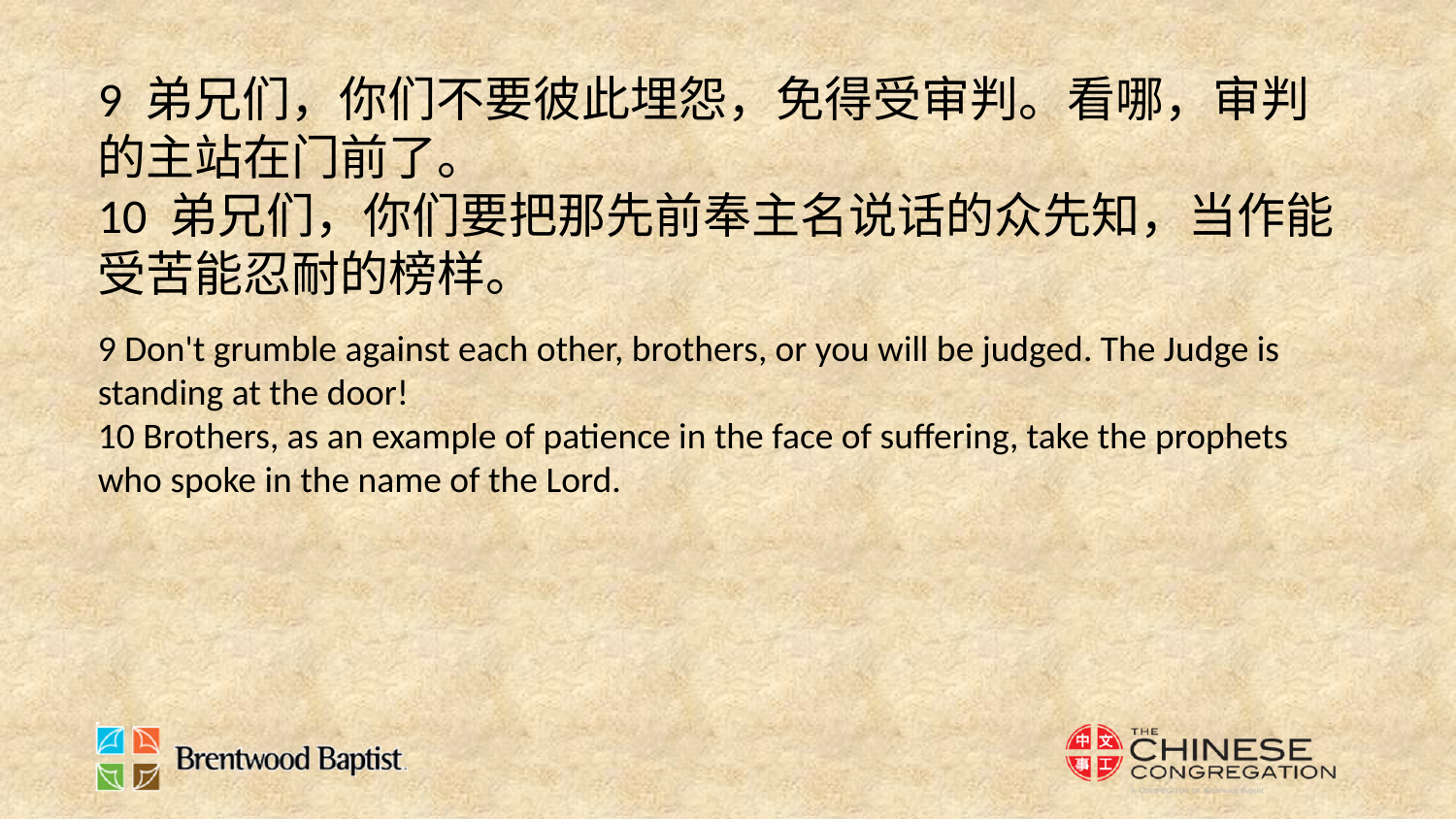

9 弟兄们，你们不要彼此埋怨，免得受审判。看哪，审判的主站在门前了。
10 弟兄们，你们要把那先前奉主名说话的众先知，当作能受苦能忍耐的榜样。

9 Don't grumble against each other, brothers, or you will be judged. The Judge is standing at the door!
10 Brothers, as an example of patience in the face of suffering, take the prophets who spoke in the name of the Lord.